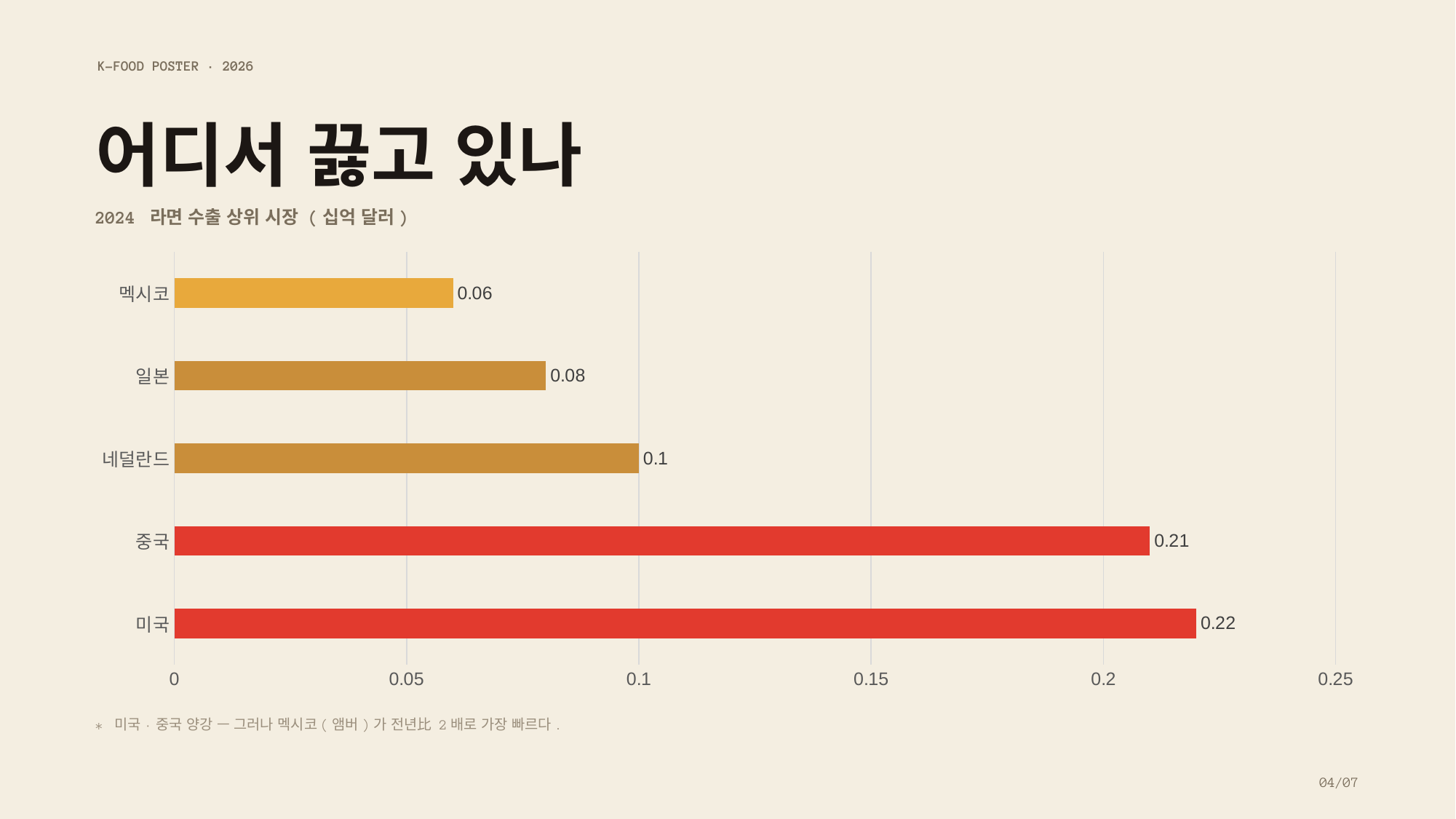

K-FOOD POSTER · 2026
어디서 끓고 있나
2024 라면 수출 상위 시장 (십억 달러)

### Chart

| Category |  |
|---|---|
| 미국 | 0.22 |
| 중국 | 0.21 |
| 네덜란드 | 0.1 |
| 일본 | 0.08 |
| 멕시코 | 0.06 |
* 미국·중국 양강 — 그러나 멕시코(앰버)가 전년比 2배로 가장 빠르다.
04/07